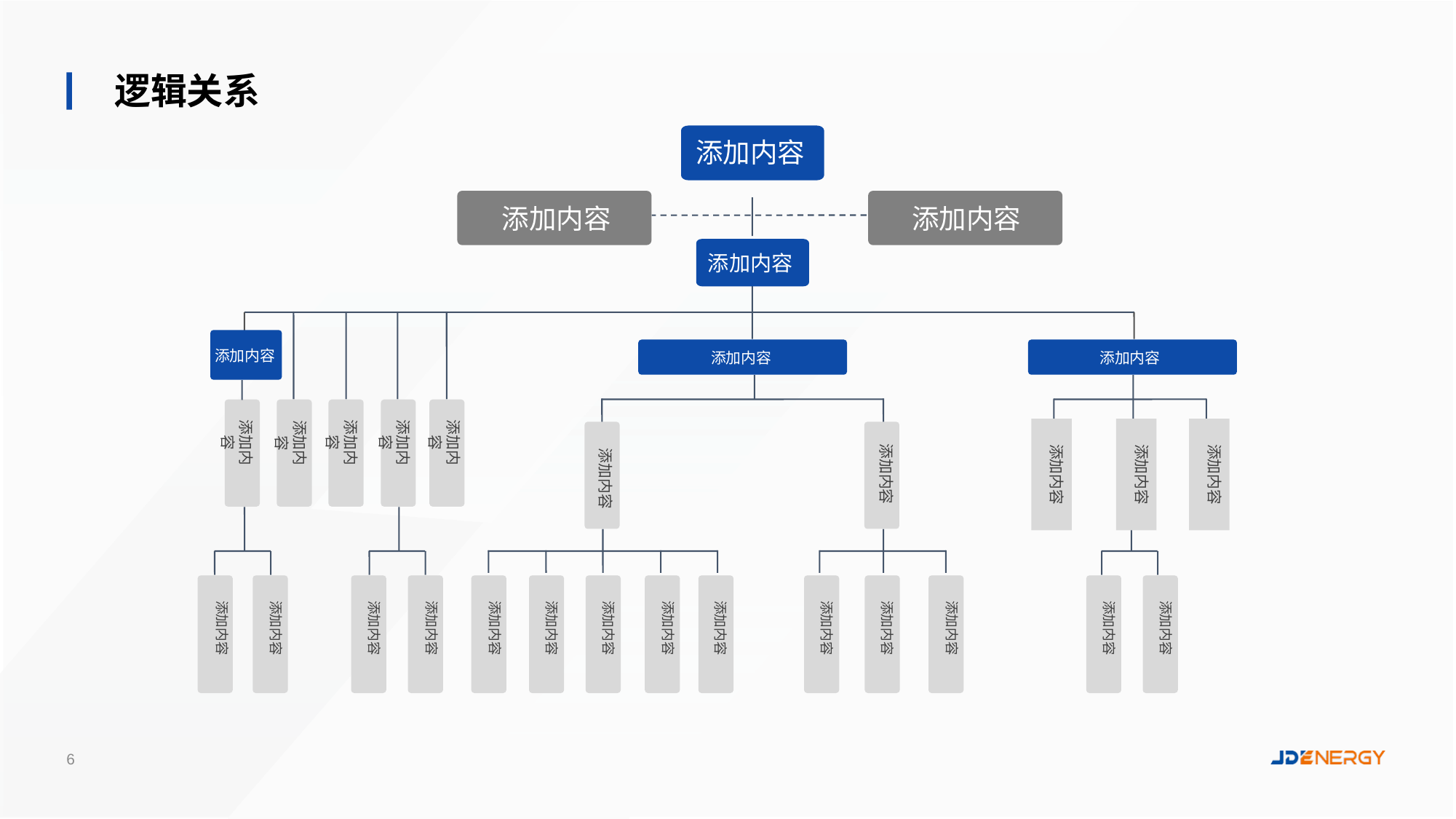

逻辑关系

添加内容

添加内容
添加内容

添加内容

添加内容

添加内容
添加内容

添加内容
添加内容
添加内容
添加内容
添加内容
添加内容
添加内容
添加内容

添加内容
添加内容

添加内容
添加内容
添加内容
添加内容
添加内容
添加内容
添加内容
添加内容
添加内容
添加内容
添加内容
添加内容
添加内容
添加内容
6